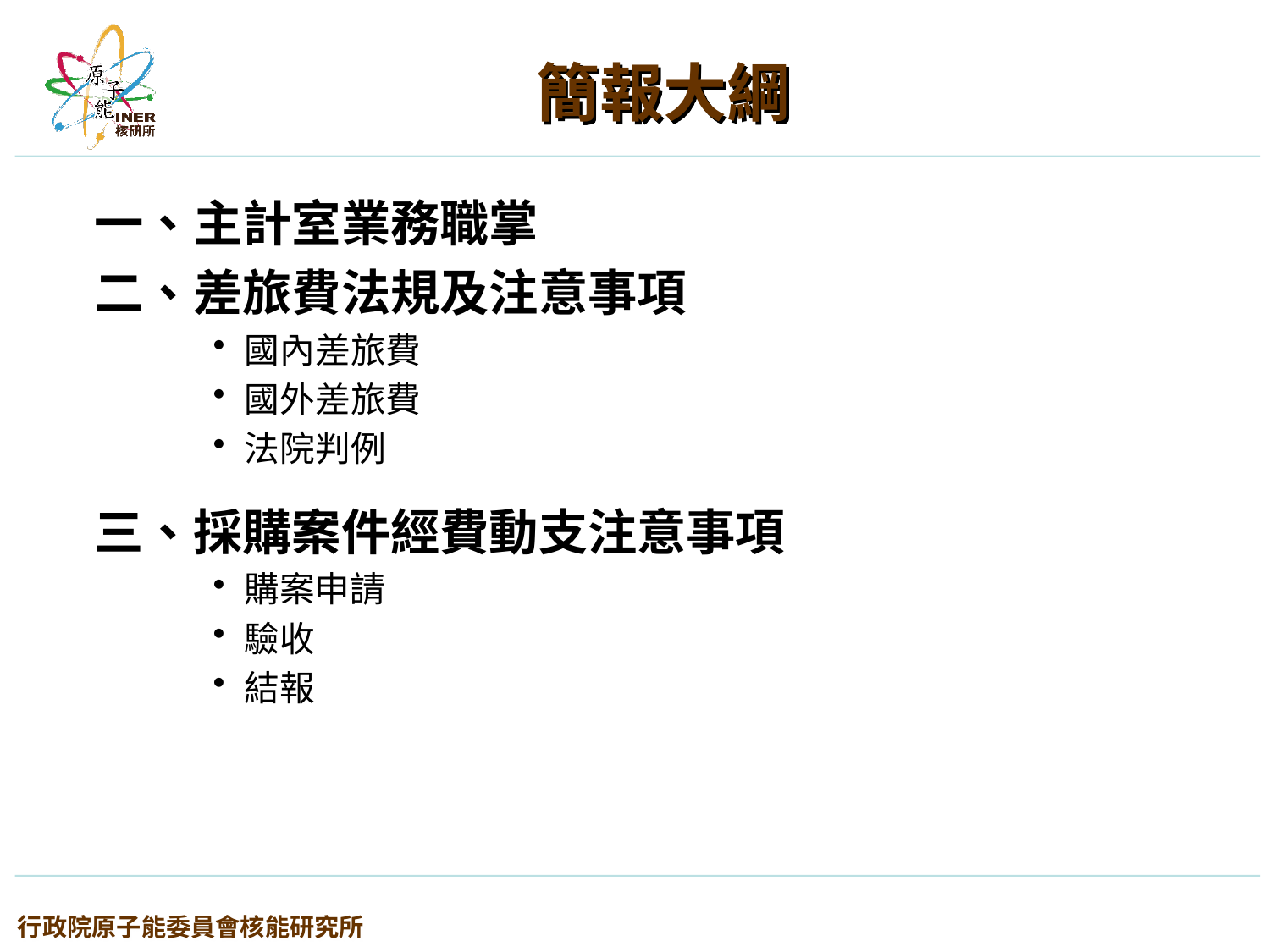

# 簡報大綱
一、主計室業務職掌
二、差旅費法規及注意事項
國內差旅費
國外差旅費
法院判例
三、採購案件經費動支注意事項
購案申請
驗收
結報